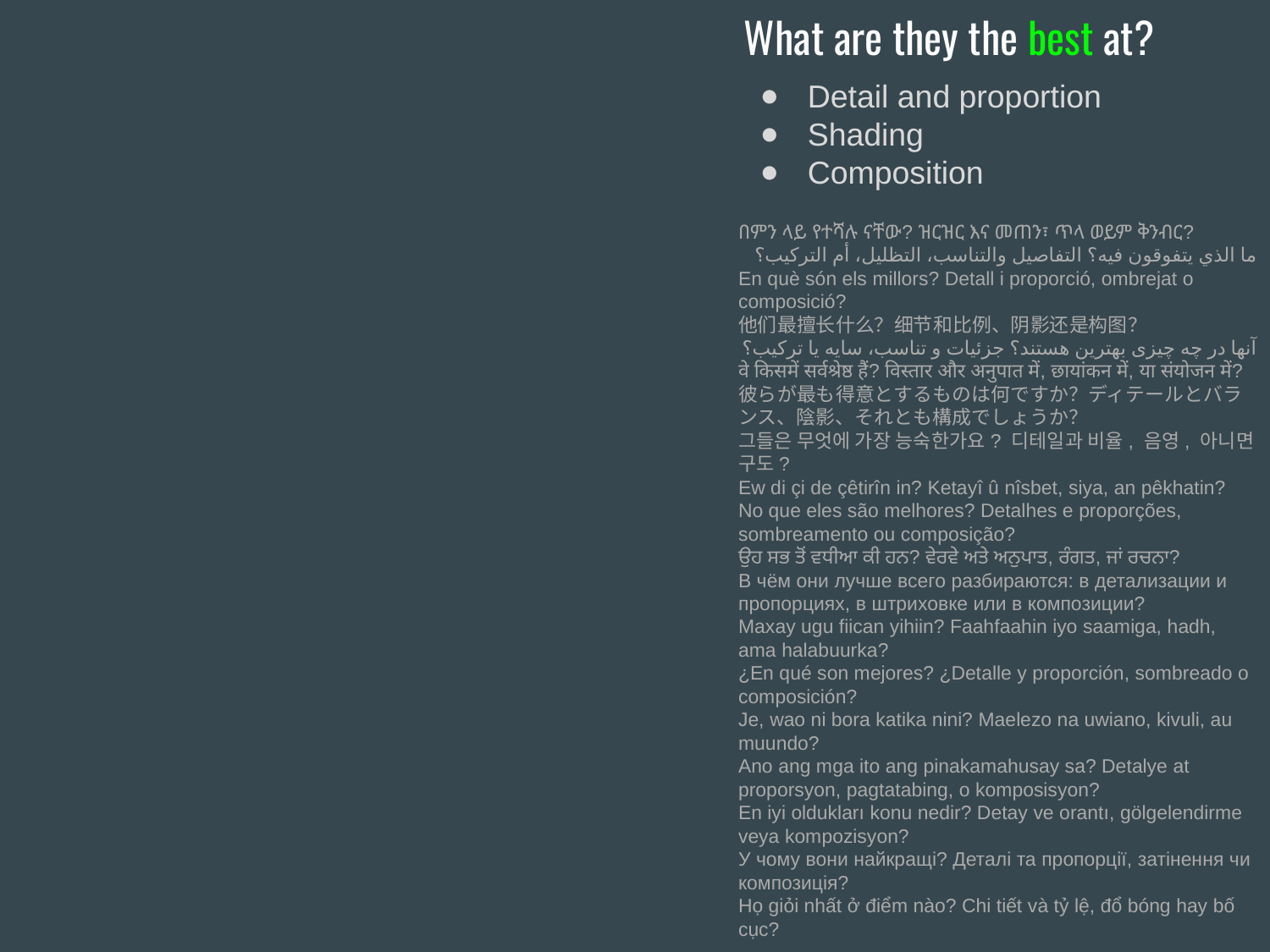

What are they the best at?

Detail and proportion
Shading
Composition
በምን ላይ የተሻሉ ናቸው? ዝርዝር እና መጠን፣ ጥላ ወይም ቅንብር?
ما الذي يتفوقون فيه؟ التفاصيل والتناسب، التظليل، أم التركيب؟
En què són els millors? Detall i proporció, ombrejat o composició?
他们最擅长什么？细节和比例、阴影还是构图？
آنها در چه چیزی بهترین هستند؟ جزئیات و تناسب، سایه یا ترکیب؟
वे किसमें सर्वश्रेष्ठ हैं? विस्तार और अनुपात में, छायांकन में, या संयोजन में?
彼らが最も得意とするものは何ですか？ディテールとバランス、陰影、それとも構成でしょうか？
그들은 무엇에 가장 능숙한가요? 디테일과 비율, 음영, 아니면 구도?
Ew di çi de çêtirîn in? Ketayî û nîsbet, siya, an pêkhatin?
No que eles são melhores? Detalhes e proporções, sombreamento ou composição?
ਉਹ ਸਭ ਤੋਂ ਵਧੀਆ ਕੀ ਹਨ? ਵੇਰਵੇ ਅਤੇ ਅਨੁਪਾਤ, ਰੰਗਤ, ਜਾਂ ਰਚਨਾ?
В чём они лучше всего разбираются: в детализации и пропорциях, в штриховке или в композиции?
Maxay ugu fiican yihiin? Faahfaahin iyo saamiga, hadh, ama halabuurka?
¿En qué son mejores? ¿Detalle y proporción, sombreado o composición?
Je, wao ni bora katika nini? Maelezo na uwiano, kivuli, au muundo?
Ano ang mga ito ang pinakamahusay sa? Detalye at proporsyon, pagtatabing, o komposisyon?
En iyi oldukları konu nedir? Detay ve orantı, gölgelendirme veya kompozisyon?
У чому вони найкращі? Деталі та пропорції, затінення чи композиція?
Họ giỏi nhất ở điểm nào? Chi tiết và tỷ lệ, đổ bóng hay bố cục?